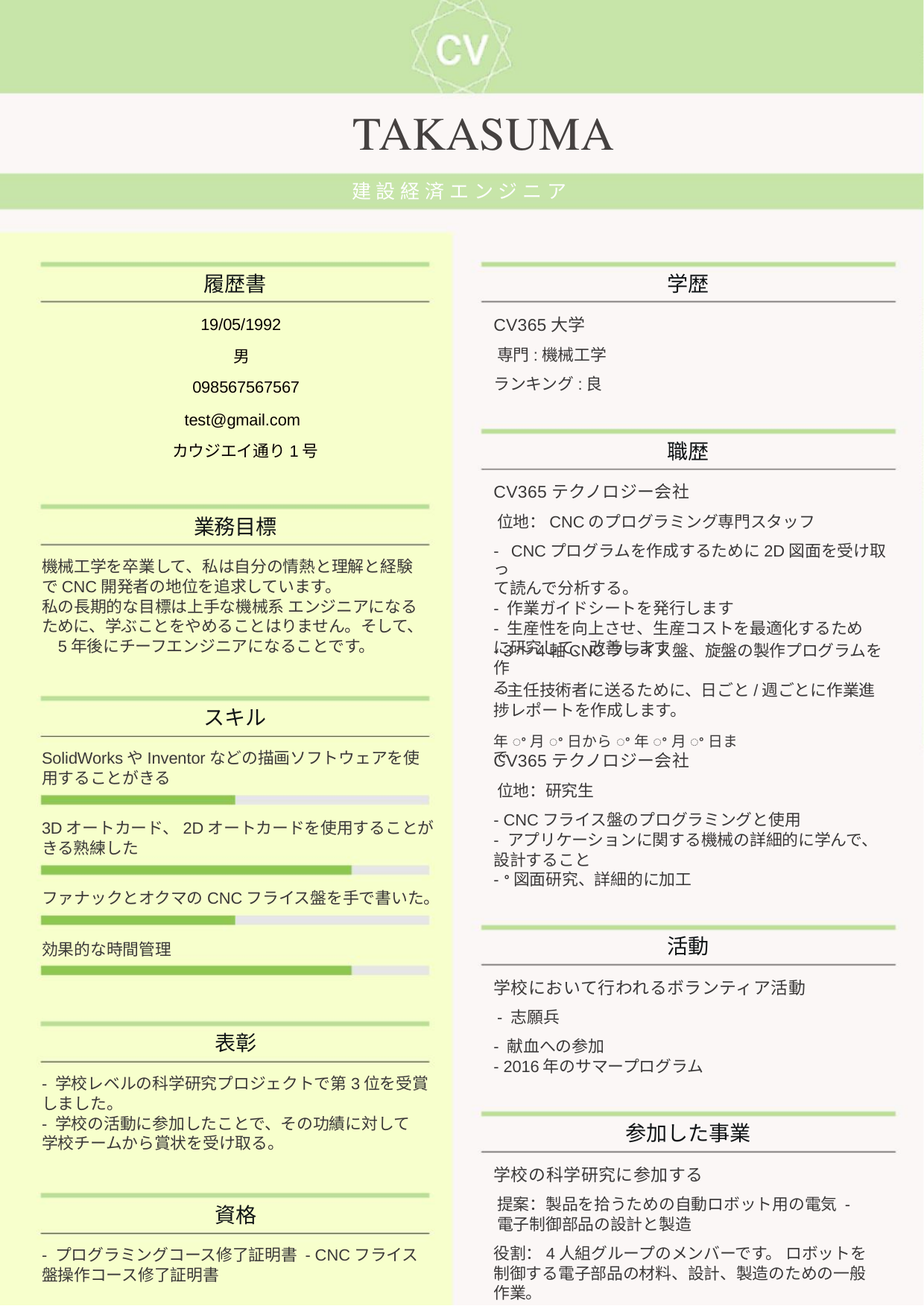

TAKASUMA
建設経済エンジニア
履歴書
学歴
職歴
19/05/1992
男
CV365大学
専門:機械工学
ランキング:良
098567567567
test@gmail.com
カウジエイ通り1号
CV365テクノロジー会社
位地：CNCのプログラミング専門スタッフ
業務目標
- CNCプログラムを作成するために2D図面を受け取っ
て読んで分析する。
- 作業ガイドシートを発行します
- 生産性を向上させ、生産コストを最適化するため
に研究して、改善します
機械工学を卒業して、私は自分の情熱と理解と経験
でCNC開発者の地位を追求しています。
私の長期的な目標は上手な機械系 エンジニアになる
ために、学ぶことをやめることはりません。そして、
5年後にチーフエンジニアになることです。
- 3～4軸CNCフライス盤、旋盤の製作プログラムを作
る
- 主任技術者に送るために、日ごと/週ごとに作業進
捗レポートを作成します。
スキル
年ꢀ月ꢀ日からꢀ年ꢀ月ꢀ日まで
SolidWorksやInventorなどの描画ソフトウェアを使
用することがきる
CV365テクノロジー会社
位地：研究生
- CNCフライス盤のプログラミングと使用
- アプリケーションに関する機械の詳細的に学んで、
設計すること
3Dオートカード、2Dオートカードを使用することが
きる熟練した
- ꢀ図面研究、詳細的に加工
ファナックとオクマのCNCフライス盤を手で書いた。
効果的な時間管理
活動
学校において行われるボランティア活動
- 志願兵
表彰
- 献血への参加
- 2016年のサマープログラム
- 学校レベルの科学研究プロジェクトで第3位を受賞
しました。
- 学校の活動に参加したことで、その功績に対して
学校チームから賞状を受け取る。
参加した事業
学校の科学研究に参加する
提案：製品を拾うための自動ロボット用の電気 -
電子制御部品の設計と製造
資格
役割：4人組グループのメンバーです。 ロボットを
制御する電子部品の材料、設計、製造のための一般
作業。
- プログラミングコース修了証明書 - CNCフライス
盤操作コース修了証明書